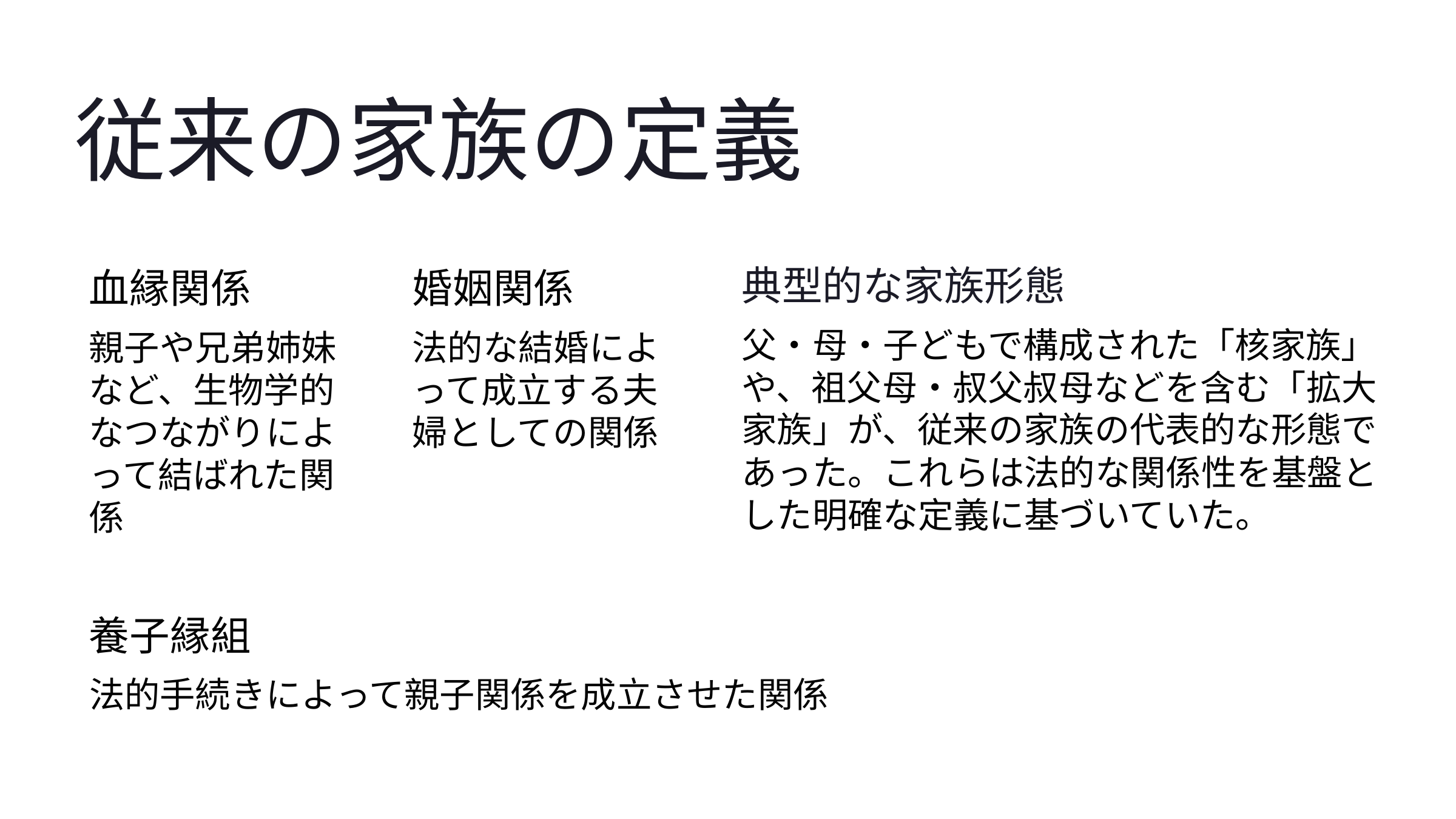

従来の家族の定義
典型的な家族形態
血縁関係
婚姻関係
父・母・子どもで構成された「核家族」や、祖父母・叔父叔母などを含む「拡大家族」が、従来の家族の代表的な形態であった。これらは法的な関係性を基盤とした明確な定義に基づいていた。
親子や兄弟姉妹など、生物学的なつながりによって結ばれた関係
法的な結婚によって成立する夫婦としての関係
養子縁組
法的手続きによって親子関係を成立させた関係